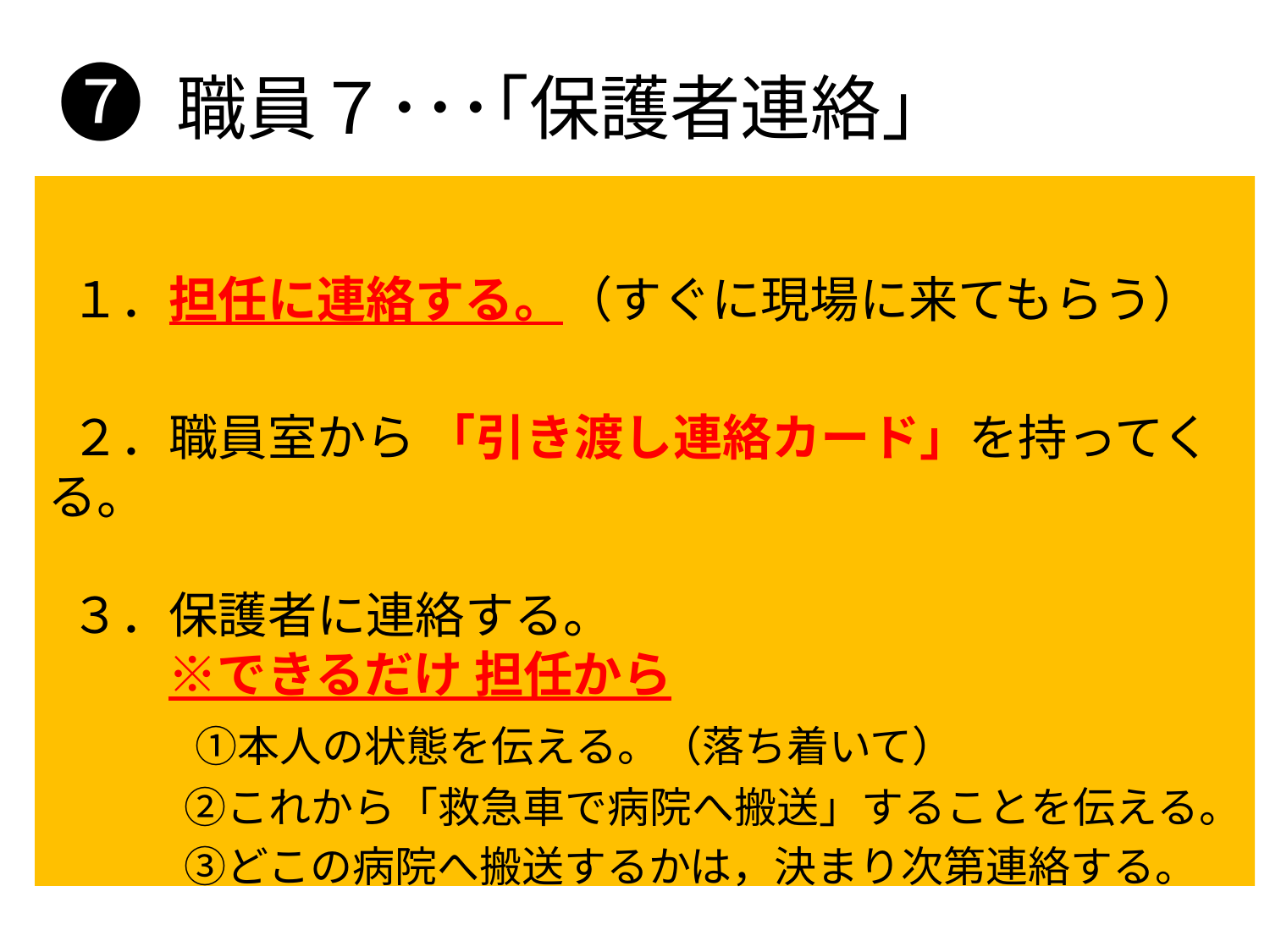

# ❼ 職員７･･･｢保護者連絡」

 １．担任に連絡する。（すぐに現場に来てもらう）

 ２．職員室から 「引き渡し連絡カード」を持ってくる。

 ３．保護者に連絡する。
　　  ※できるだけ 担任から
　　　①本人の状態を伝える。（落ち着いて）
　　　 ②これから「救急車で病院へ搬送」することを伝える。
　　　 ③どこの病院へ搬送するかは，決まり次第連絡する。